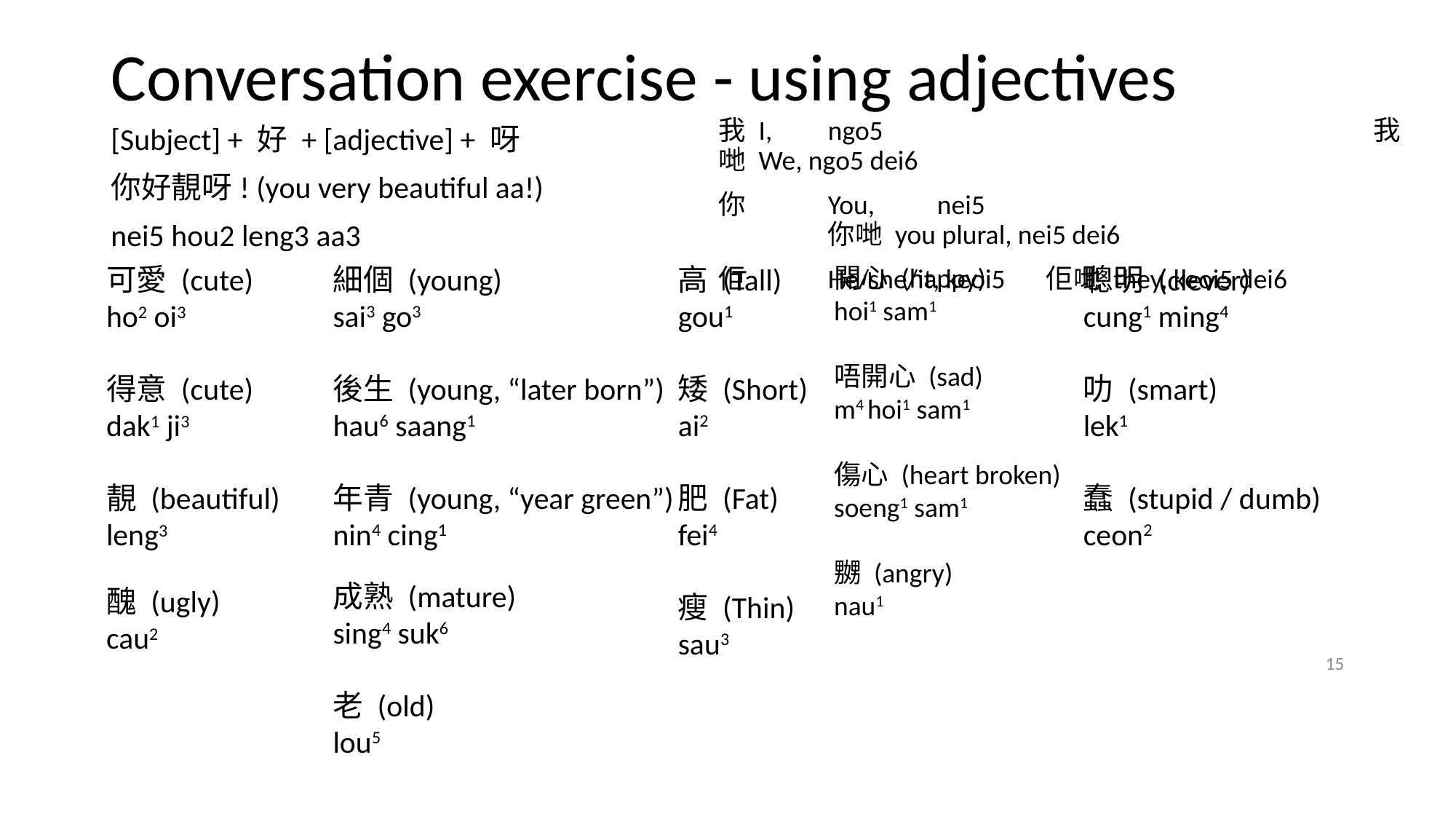

# Conversation exercise - using adjectives
我 I, 	ngo5					我哋 We, ngo5 dei6
你	You,	nei5					你哋 you plural, nei5 dei6
佢	He/she/it, keoi5	佢哋 they, keoi5 dei6
[Subject] + 好 + [adjective] + 呀
你好靚呀! (you very beautiful aa!)
nei5 hou2 leng3 aa3

高 (Tall)
gou1

矮 (Short)
ai2

肥 (Fat)
fei4

瘦 (Thin)
sau3

細個 (young)
sai3 go3

後生 (young, “later born”)
hau6 saang1

年青 (young, “year green”)
nin4 cing1

成熟 (mature)
sing4 suk6

老 (old)
lou5
可愛 (cute)
ho2 oi3

得意 (cute)
dak1 ji3

靚 (beautiful)
leng3

醜 (ugly)
cau2

開心 (happy)
hoi1 sam1

唔開心 (sad)
m4 hoi1 sam1

傷心 (heart broken)
soeng1 sam1

嬲 (angry)
nau1

聰明 (clever)
cung1 ming4

叻 (smart)
lek1

蠢 (stupid / dumb)
ceon2
15